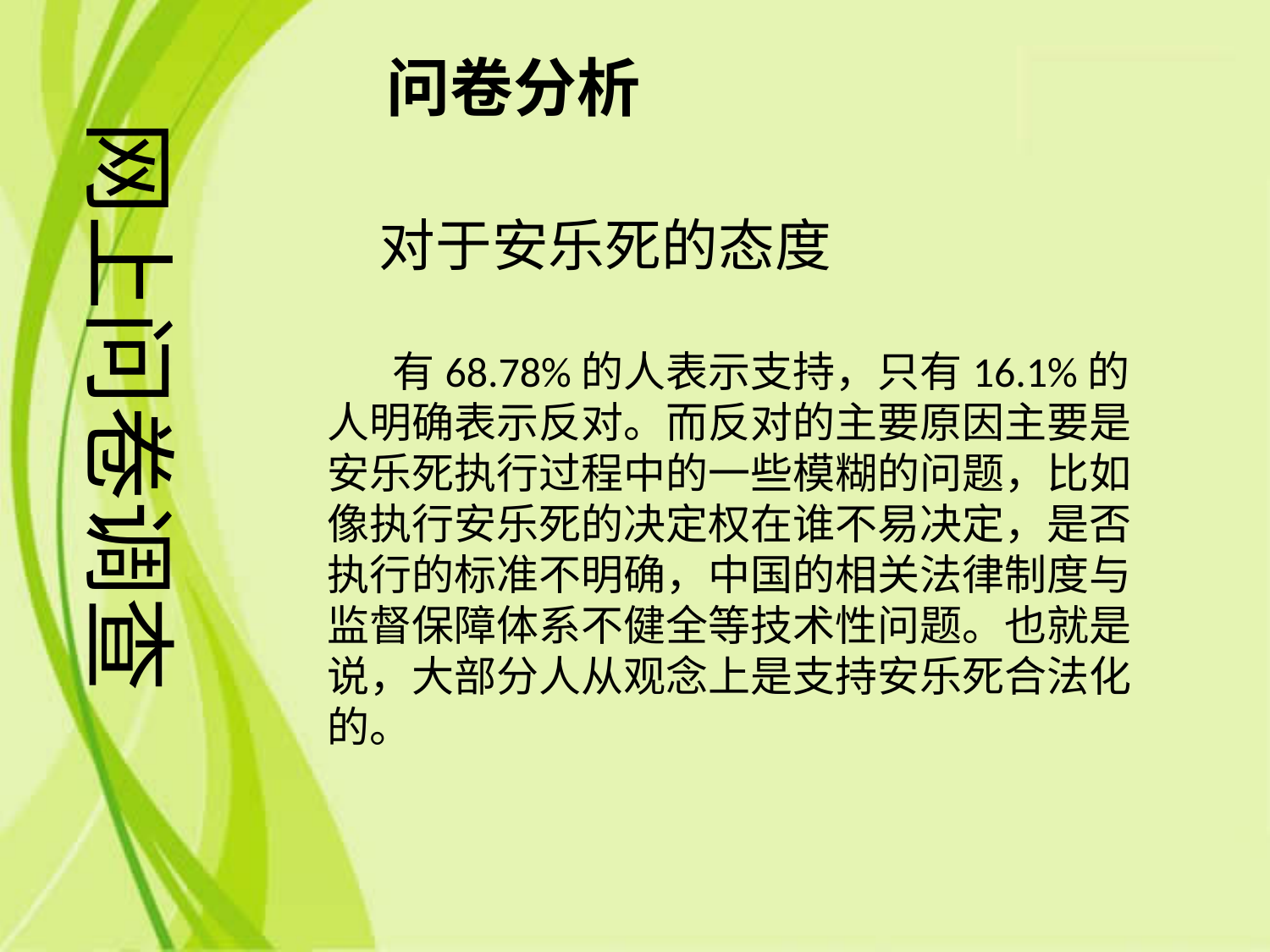

问卷分析
  网上问卷调查
   对于安乐死的态度

        有68.78%的人表示支持，只有16.1%的人明确表示反对。而反对的主要原因主要是安乐死执行过程中的一些模糊的问题，比如像执行安乐死的决定权在谁不易决定，是否执行的标准不明确，中国的相关法律制度与监督保障体系不健全等技术性问题。也就是说，大部分人从观念上是支持安乐死合法化的。